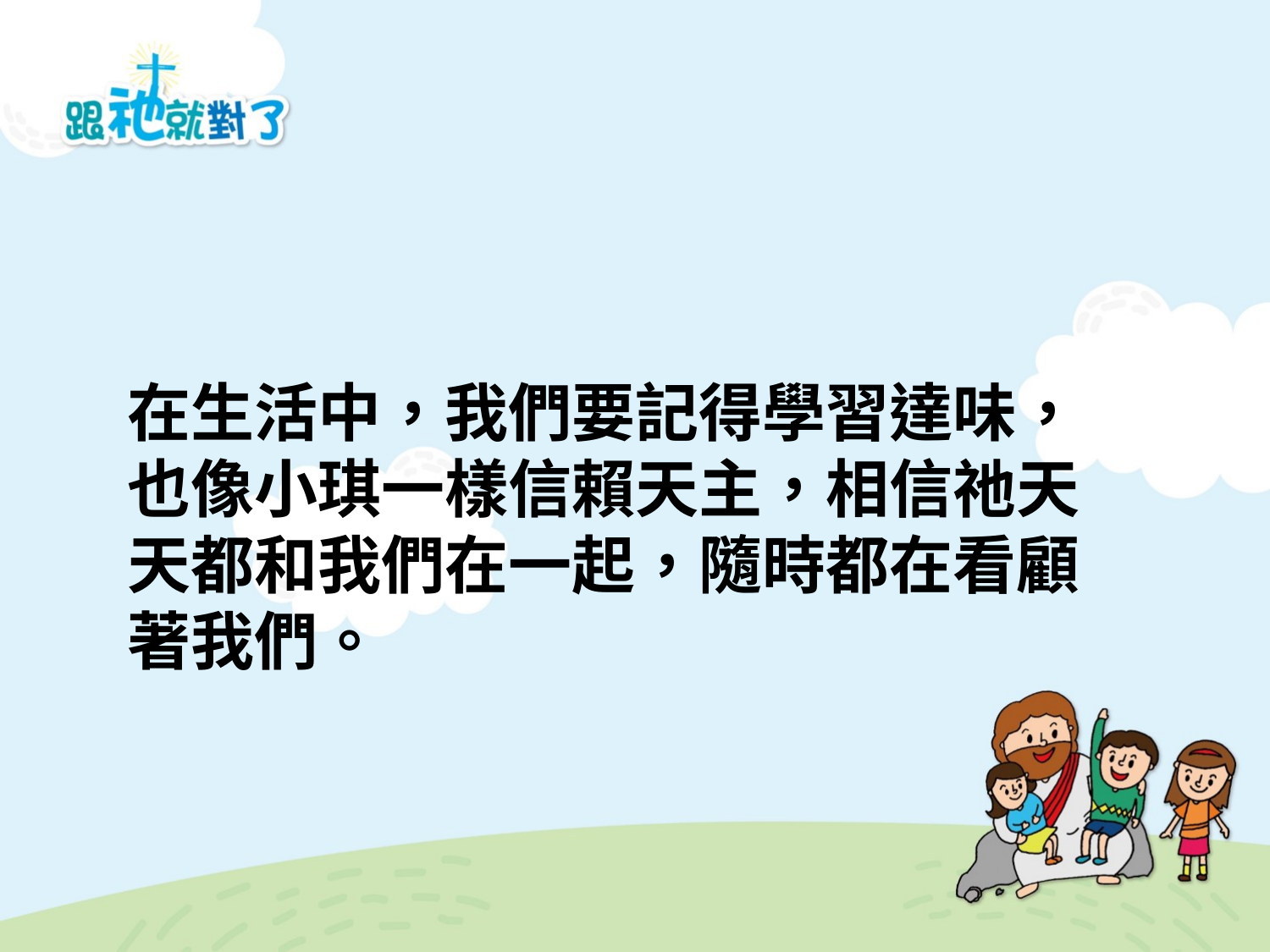

在生活中，我們要記得學習達味，也像小琪一樣信賴天主，相信祂天天都和我們在一起，隨時都在看顧著我們。